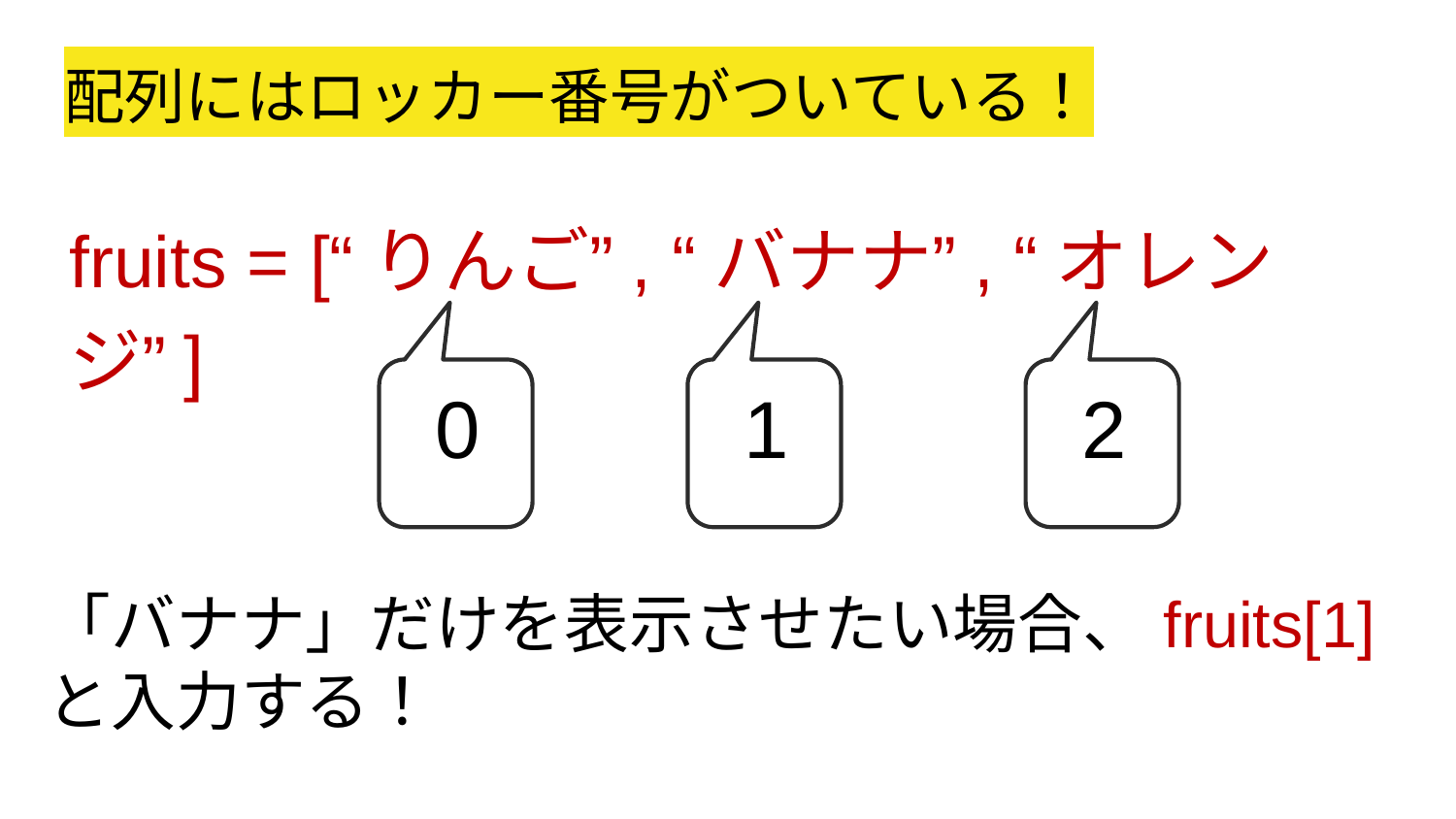

# 配列にはロッカー番号がついている！
fruits = [“りんご”, “バナナ”, “オレンジ”]

 0０
 1０
 2０
「バナナ」だけを表示させたい場合、fruits[1]と入力する！